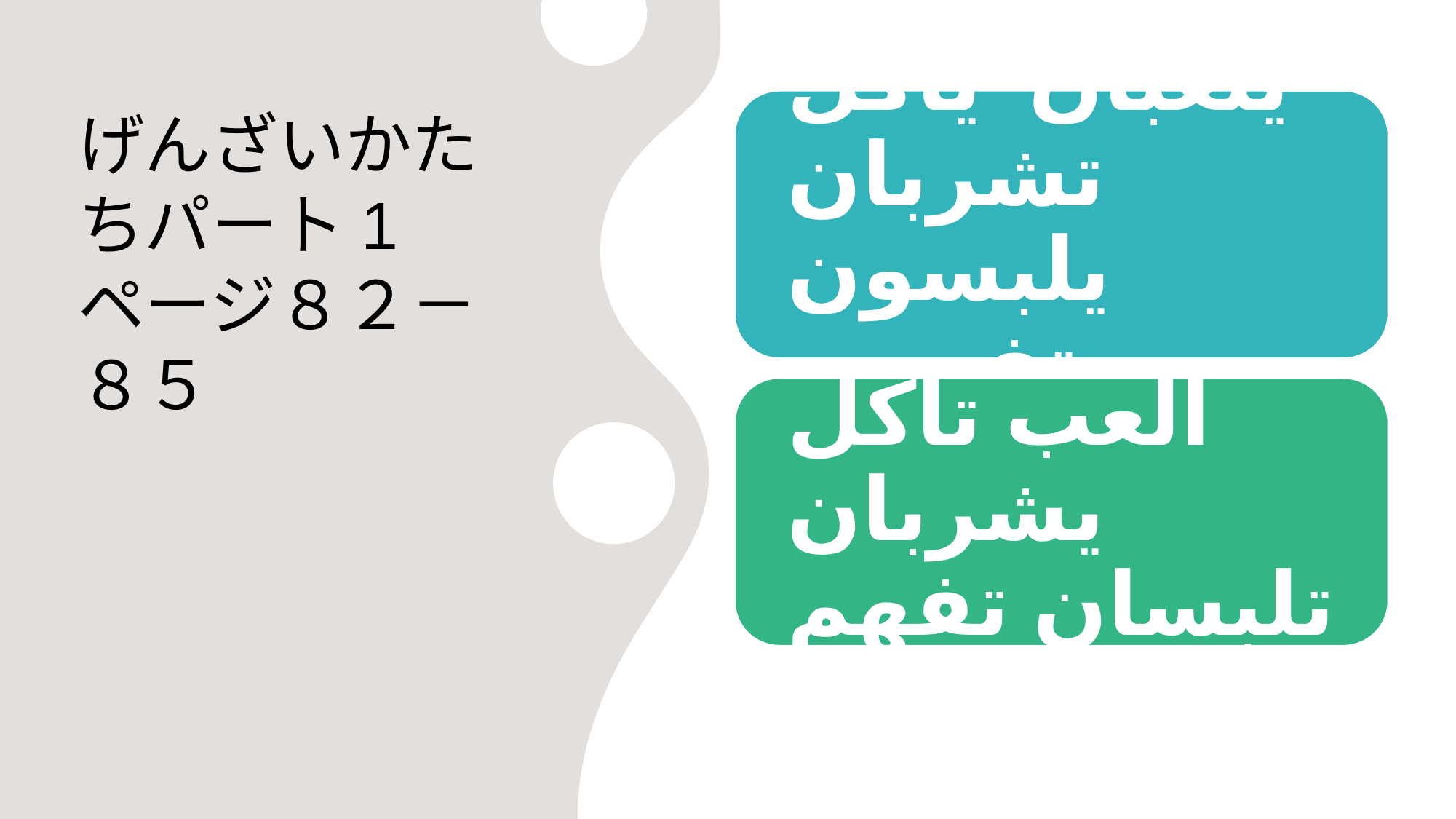

يلعبان  يأكل تشربان يلبسون تفهمن
ألعب تأكل يشربان تلبسان تفهم
# げんざいかたちパート1 ページ８２－８５